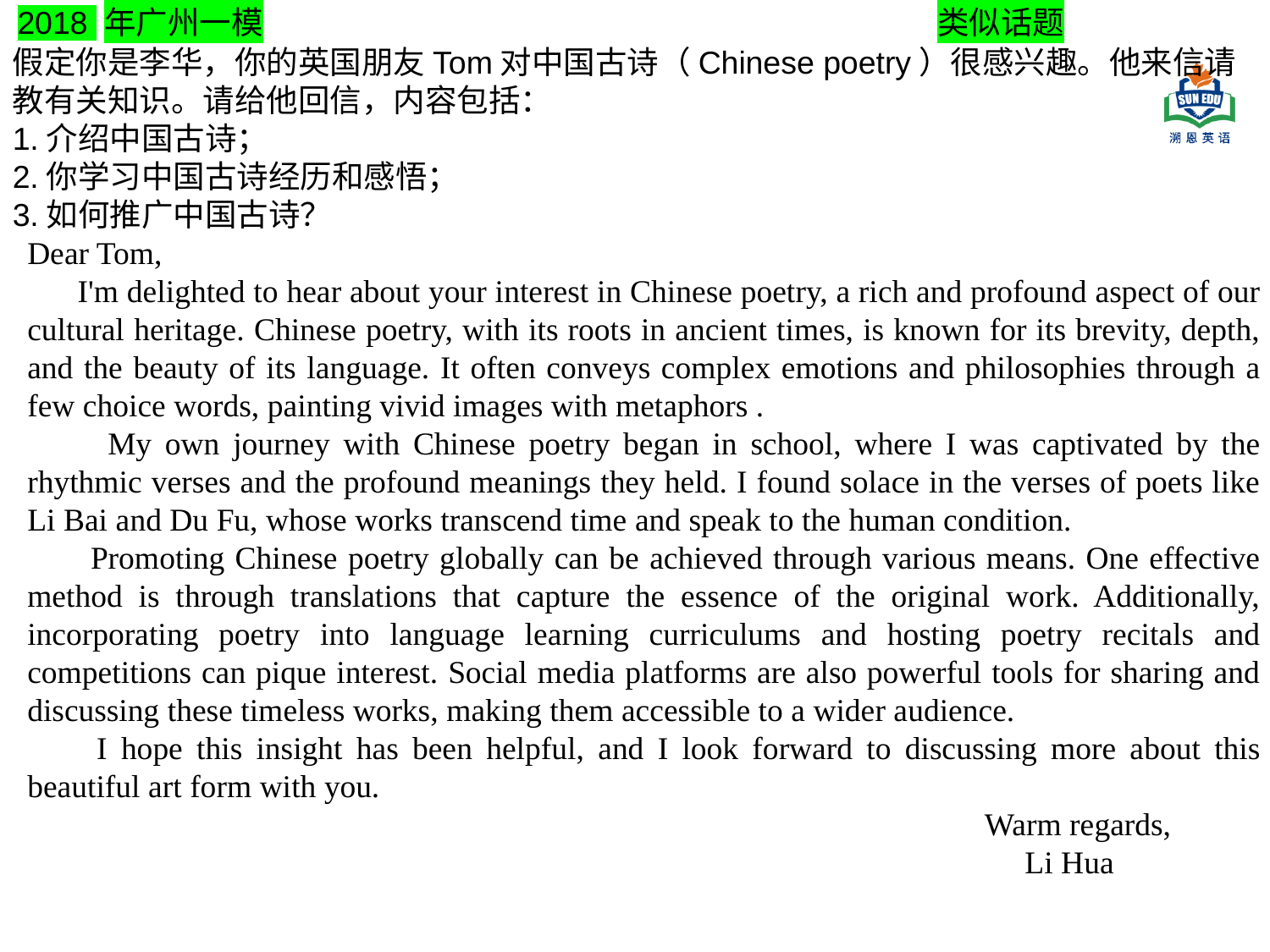

2018 年广州一模
类似话题

假定你是李华，你的英国朋友Tom对中国古诗（Chinese poetry）很感兴趣。他来信请教有关知识。请给他回信，内容包括：
1.介绍中国古诗；
2.你学习中国古诗经历和感悟；
3.如何推广中国古诗？
Dear Tom,
      I'm delighted to hear about your interest in Chinese poetry, a rich and profound aspect of our cultural heritage. Chinese poetry, with its roots in ancient times, is known for its brevity, depth, and the beauty of its language. It often conveys complex emotions and philosophies through a few choice words, painting vivid images with metaphors .
      My own journey with Chinese poetry began in school, where I was captivated by the rhythmic verses and the profound meanings they held. I found solace in the verses of poets like Li Bai and Du Fu, whose works transcend time and speak to the human condition.
      Promoting Chinese poetry globally can be achieved through various means. One effective method is through translations that capture the essence of the original work. Additionally, incorporating poetry into language learning curriculums and hosting poetry recitals and competitions can pique interest. Social media platforms are also powerful tools for sharing and discussing these timeless works, making them accessible to a wider audience.
     I hope this insight has been helpful, and I look forward to discussing more about this beautiful art form with you.
                                                                                                                       Warm regards,
                                                                                                                            Li Hua